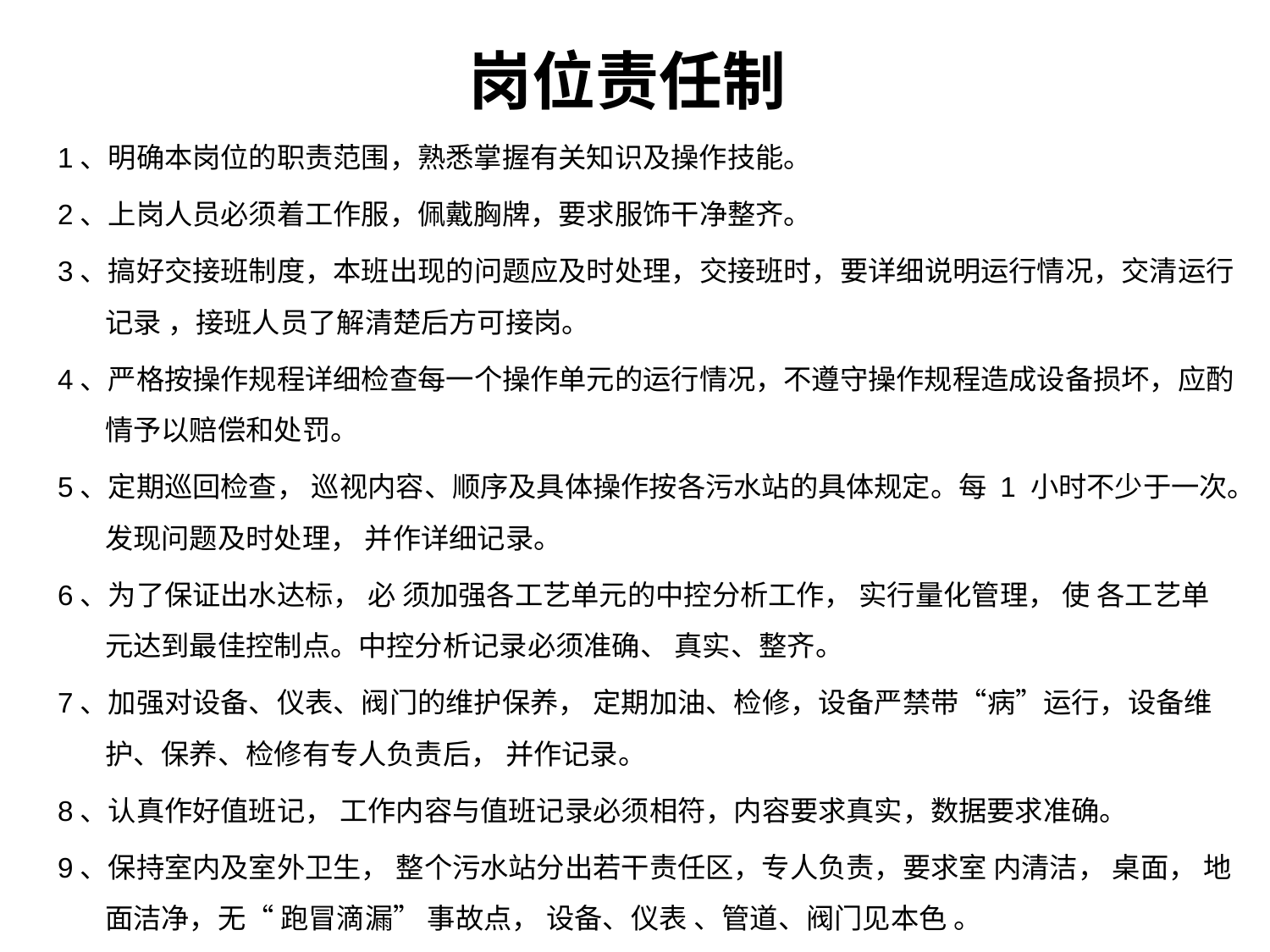

# 岗位责任制
1、明确本岗位的职责范围，熟悉掌握有关知识及操作技能。
2、上岗人员必须着工作服，佩戴胸牌，要求服饰干净整齐。
3、搞好交接班制度，本班出现的问题应及时处理，交接班时，要详细说明运行情况，交清运行记录 ，接班人员了解清楚后方可接岗。
4、严格按操作规程详细检查每一个操作单元的运行情况，不遵守操作规程造成设备损坏，应酌情予以赔偿和处罚。
5、定期巡回检查， 巡视内容、顺序及具体操作按各污水站的具体规定。每 1 小时不少于一次。发现问题及时处理， 并作详细记录。
6、为了保证出水达标， 必 须加强各工艺单元的中控分析工作， 实行量化管理， 使 各工艺单元达到最佳控制点。中控分析记录必须准确、 真实、整齐。
7、加强对设备、仪表、阀门的维护保养， 定期加油、检修，设备严禁带“病”运行，设备维护、保养、检修有专人负责后， 并作记录。
8、认真作好值班记， 工作内容与值班记录必须相符，内容要求真实，数据要求准确。
9、保持室内及室外卫生， 整个污水站分出若干责任区，专人负责，要求室 内清洁， 桌面， 地面洁净，无“ 跑冒滴漏” 事故点， 设备、仪表 、管道、阀门见本色 。